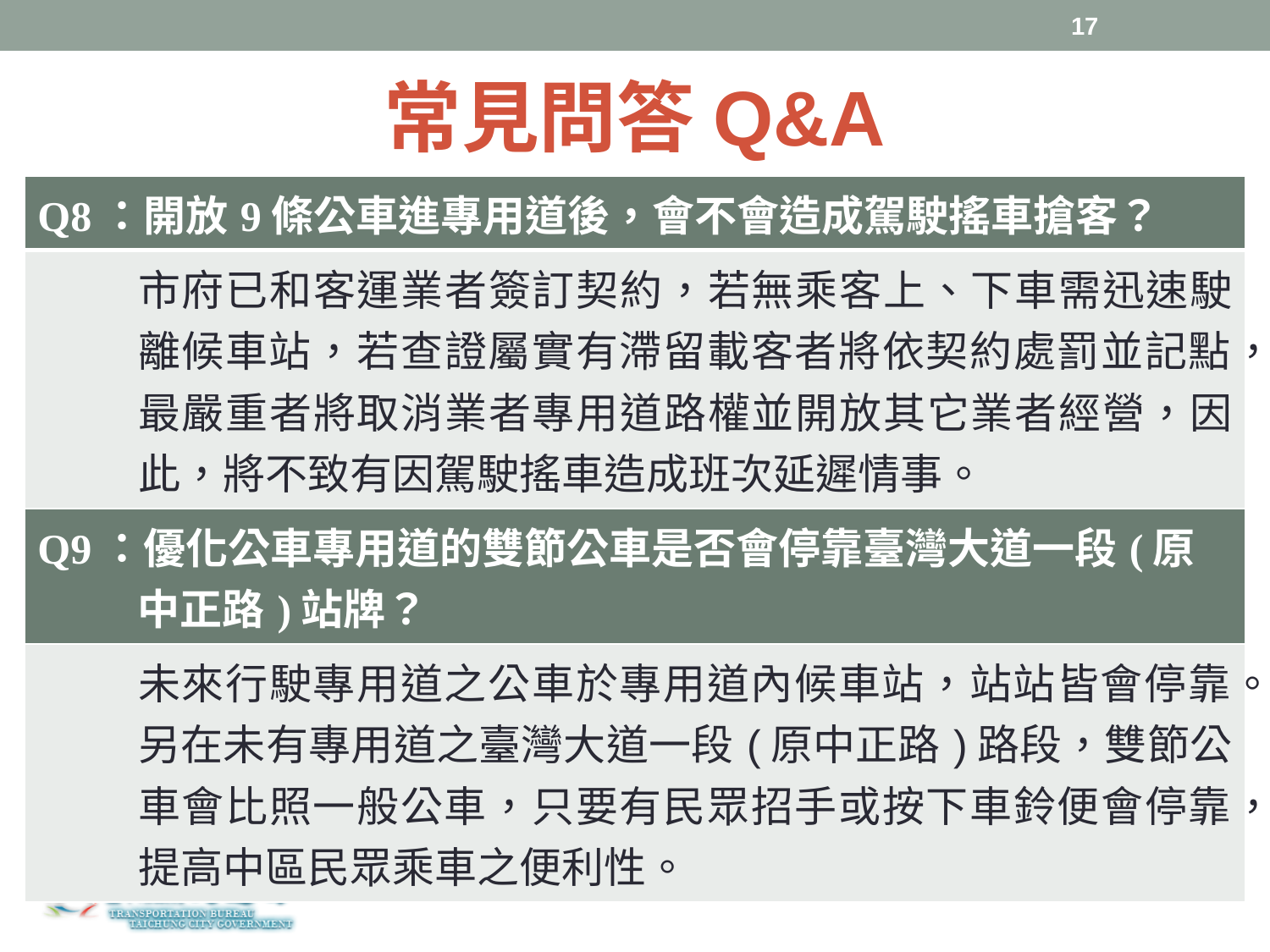

17
# 常見問答Q&A
| Q8：開放9條公車進專用道後，會不會造成駕駛搖車搶客？ |
| --- |
| 市府已和客運業者簽訂契約，若無乘客上、下車需迅速駛離候車站，若查證屬實有滯留載客者將依契約處罰並記點，最嚴重者將取消業者專用道路權並開放其它業者經營，因此，將不致有因駕駛搖車造成班次延遲情事。 |
| Q9：優化公車專用道的雙節公車是否會停靠臺灣大道一段(原中正路)站牌？ |
| 未來行駛專用道之公車於專用道內候車站，站站皆會停靠。另在未有專用道之臺灣大道一段(原中正路)路段，雙節公車會比照一般公車，只要有民眾招手或按下車鈴便會停靠，提高中區民眾乘車之便利性。 |